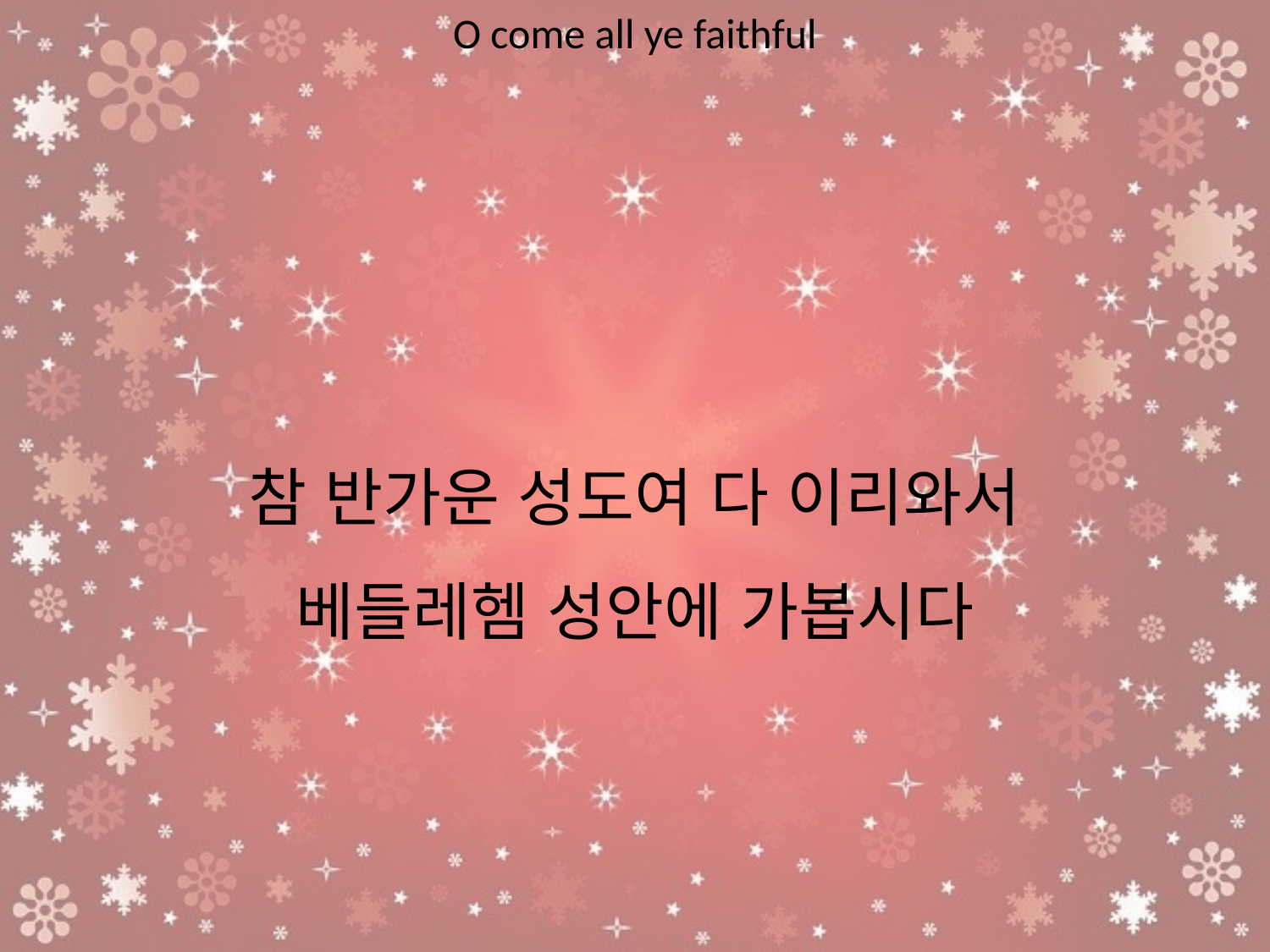

O come all ye faithful
#
참 반가운 성도여 다 이리와서
베들레헴 성안에 가봅시다